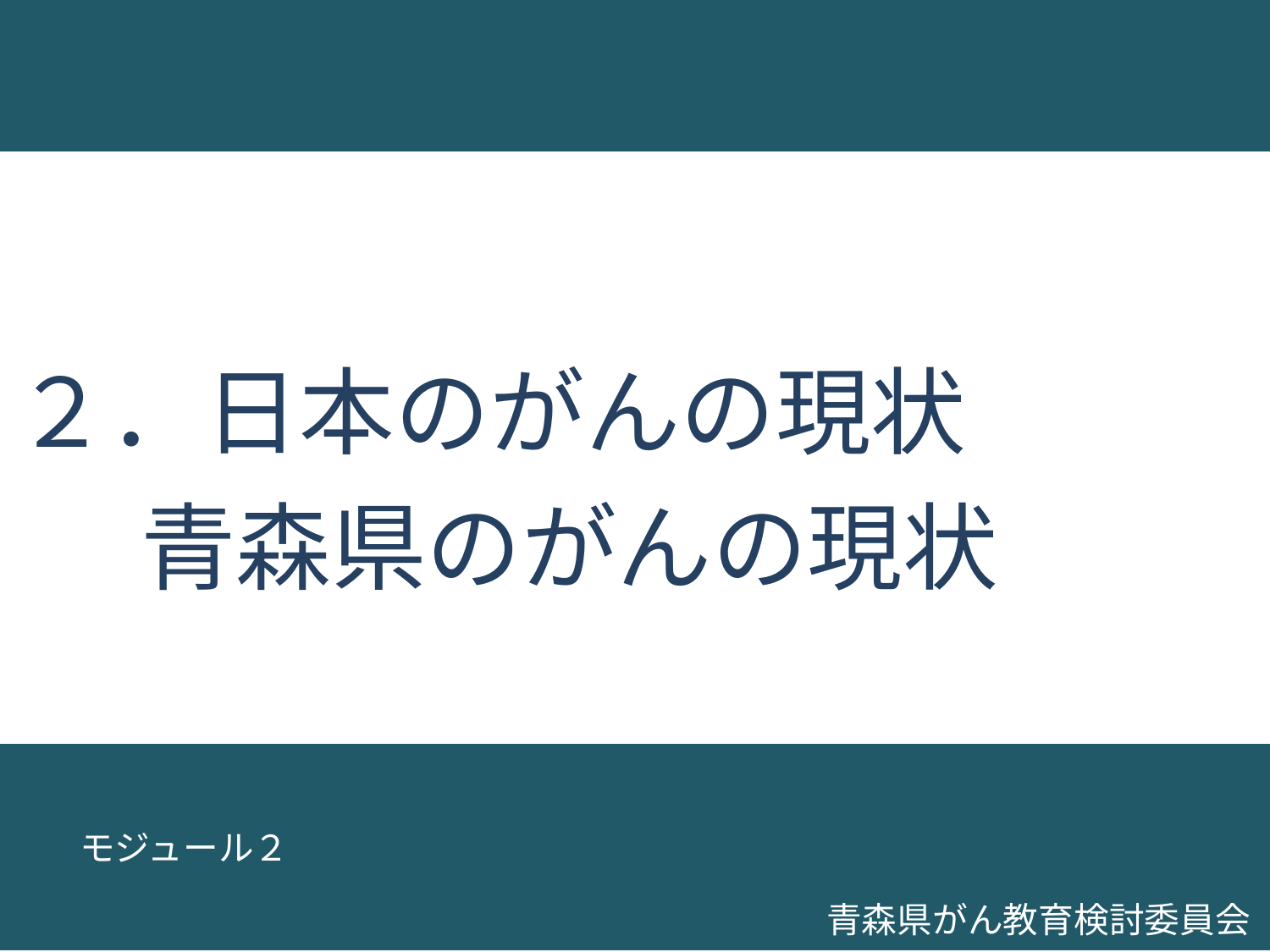

２．日本のがんの現状
	青森県のがんの現状

モジュール２
青森県がん教育検討委員会